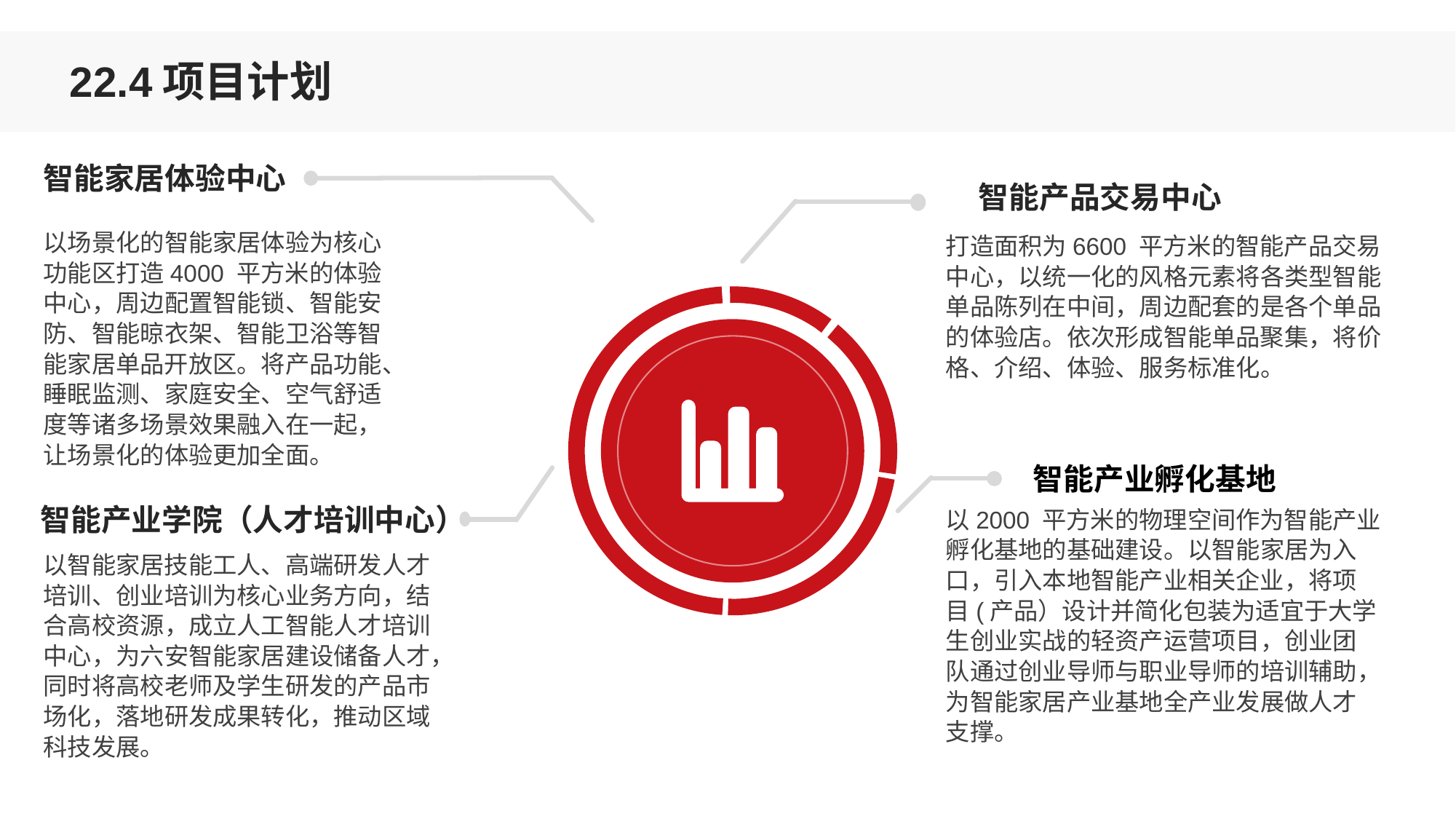

22.4项目计划
智能家居体验中心

智能产品交易中心

以场景化的智能家居体验为核心功能区打造4000 平方米的体验中心，周边配置智能锁、智能安防、智能晾衣架、智能卫浴等智能家居单品开放区。将产品功能、睡眠监测、家庭安全、空气舒适度等诸多场景效果融入在一起，让场景化的体验更加全面。

打造面积为6600 平方米的智能产品交易中心，以统一化的风格元素将各类型智能单品陈列在中间，周边配套的是各个单品的体验店。依次形成智能单品聚集，将价格、介绍、体验、服务标准化。

智能产业孵化基地

智能产业学院（人才培训中心）
以2000 平方米的物理空间作为智能产业孵化基地的基础建设。以智能家居为入口，引入本地智能产业相关企业，将项目(产品）设计并简化包装为适宜于大学生创业实战的轻资产运营项目，创业团队通过创业导师与职业导师的培训辅助，为智能家居产业基地全产业发展做人才支撑。
以智能家居技能工人、高端研发人才培训、创业培训为核心业务方向，结合高校资源，成立人工智能人才培训中心，为六安智能家居建设储备人才，同时将高校老师及学生研发的产品市场化，落地研发成果转化，推动区域科技发展。